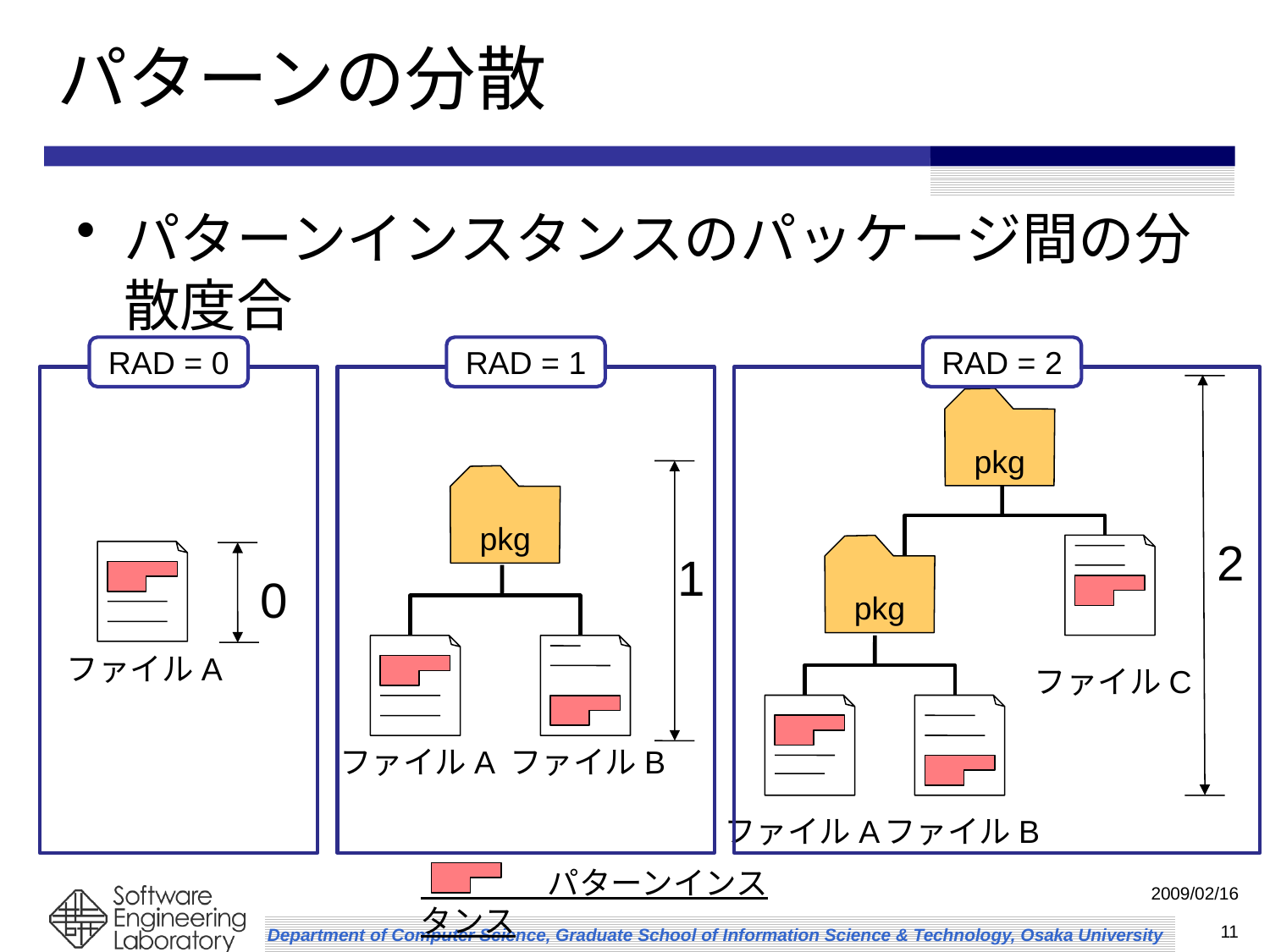

パターンの分散
パターンインスタンスのパッケージ間の分散度合
RAD = 0
RAD = 1
RAD = 2

pkg

pkg

2
pkg

1

0

ファイルA

ファイルC

ファイルA
ファイルB

ファイルA
ファイルB
　　　　パターンインスタンス

平成20年度 修士学位論文発表会
2009/02/16
11